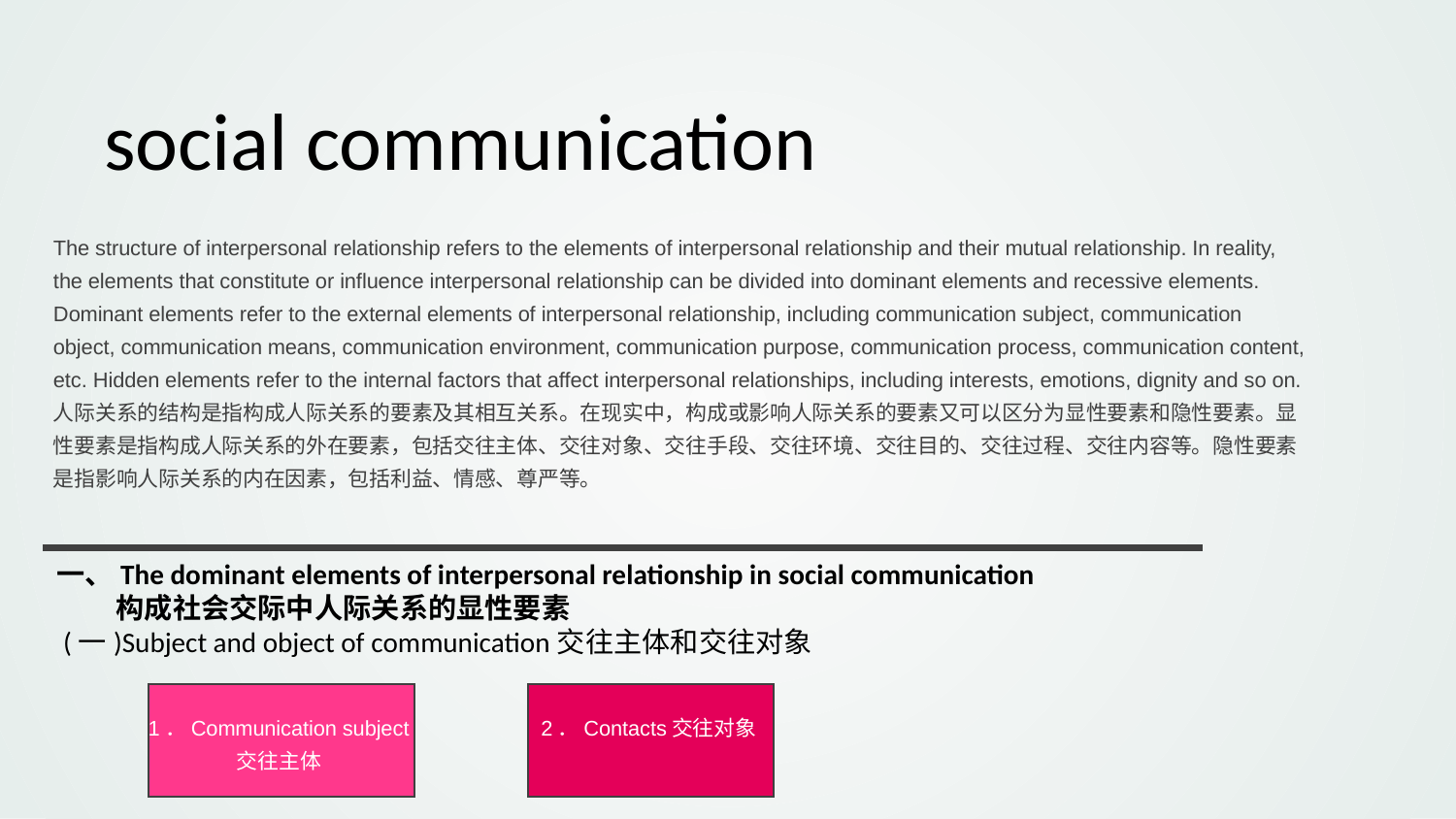

social communication
The structure of interpersonal relationship refers to the elements of interpersonal relationship and their mutual relationship. In reality, the elements that constitute or influence interpersonal relationship can be divided into dominant elements and recessive elements. Dominant elements refer to the external elements of interpersonal relationship, including communication subject, communication object, communication means, communication environment, communication purpose, communication process, communication content, etc. Hidden elements refer to the internal factors that affect interpersonal relationships, including interests, emotions, dignity and so on.
人际关系的结构是指构成人际关系的要素及其相互关系。在现实中，构成或影响人际关系的要素又可以区分为显性要素和隐性要素。显性要素是指构成人际关系的外在要素，包括交往主体、交往对象、交往手段、交往环境、交往目的、交往过程、交往内容等。隐性要素是指影响人际关系的内在因素，包括利益、情感、尊严等。
一、The dominant elements of interpersonal relationship in social communication
        构成社会交际中人际关系的显性要素
 (一)Subject and object of communication交往主体和交往对象

1．Communication subject交往主体
2．Contacts交往对象